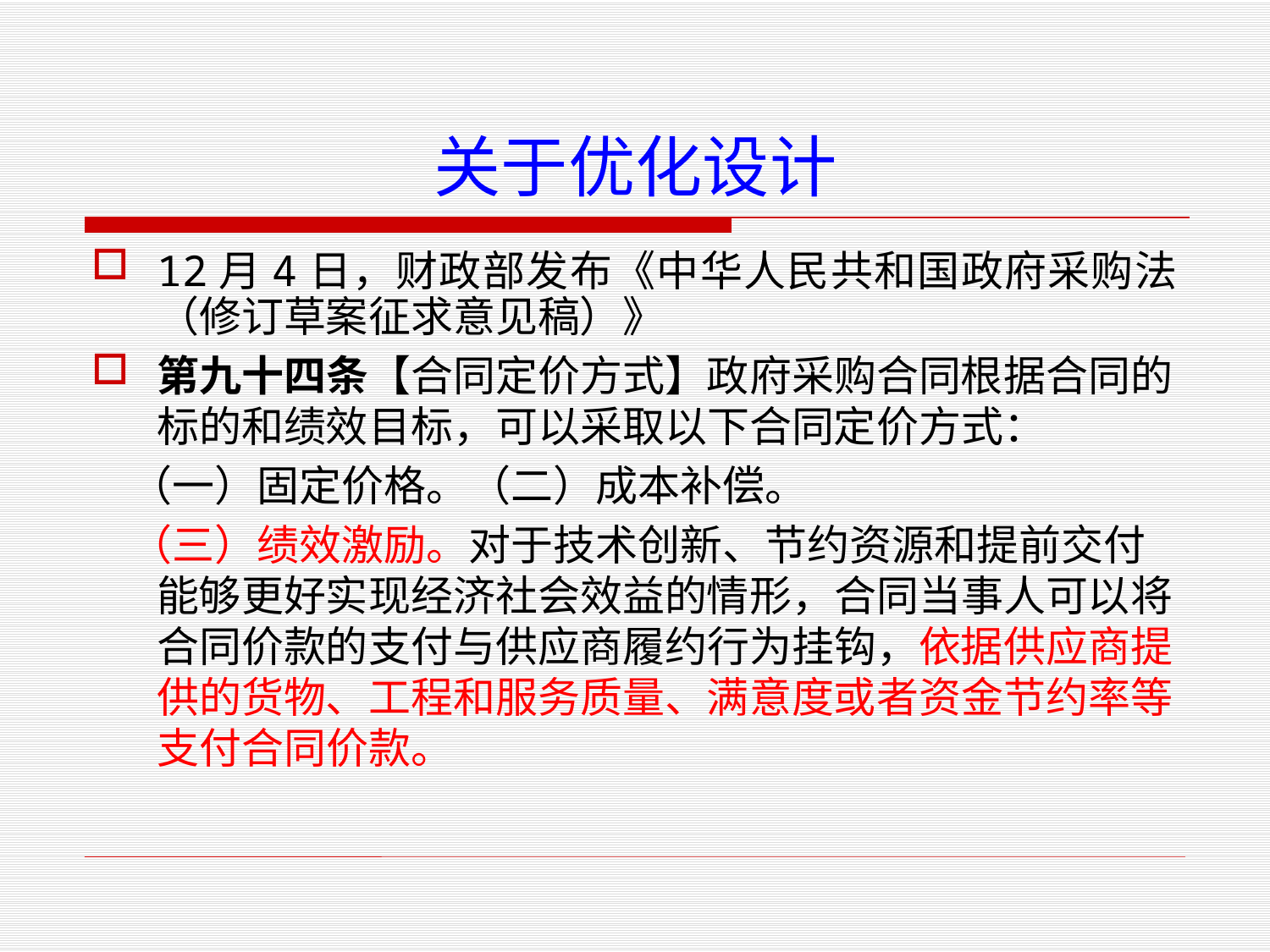

# 关于优化设计
12月4日，财政部发布《中华人民共和国政府采购法（修订草案征求意见稿）》
第九十四条【合同定价方式】政府采购合同根据合同的标的和绩效目标，可以采取以下合同定价方式：
   （一）固定价格。（二）成本补偿。
   （三）绩效激励。对于技术创新、节约资源和提前交付能够更好实现经济社会效益的情形，合同当事人可以将合同价款的支付与供应商履约行为挂钩，依据供应商提供的货物、工程和服务质量、满意度或者资金节约率等支付合同价款。